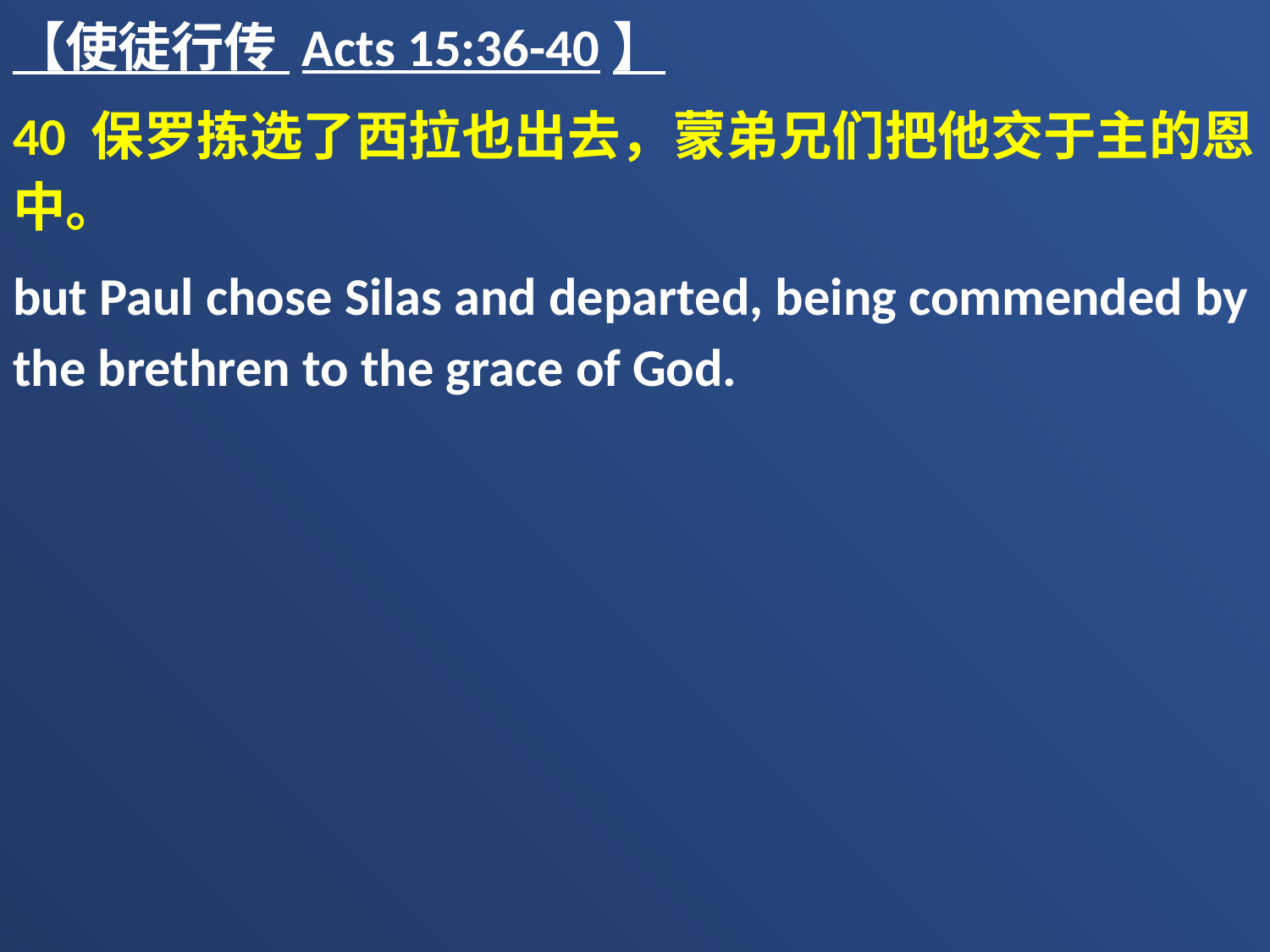

【使徒行传 Acts 15:36-40】
40 保罗拣选了西拉也出去，蒙弟兄们把他交于主的恩中。
but Paul chose Silas and departed, being commended by the brethren to the grace of God.